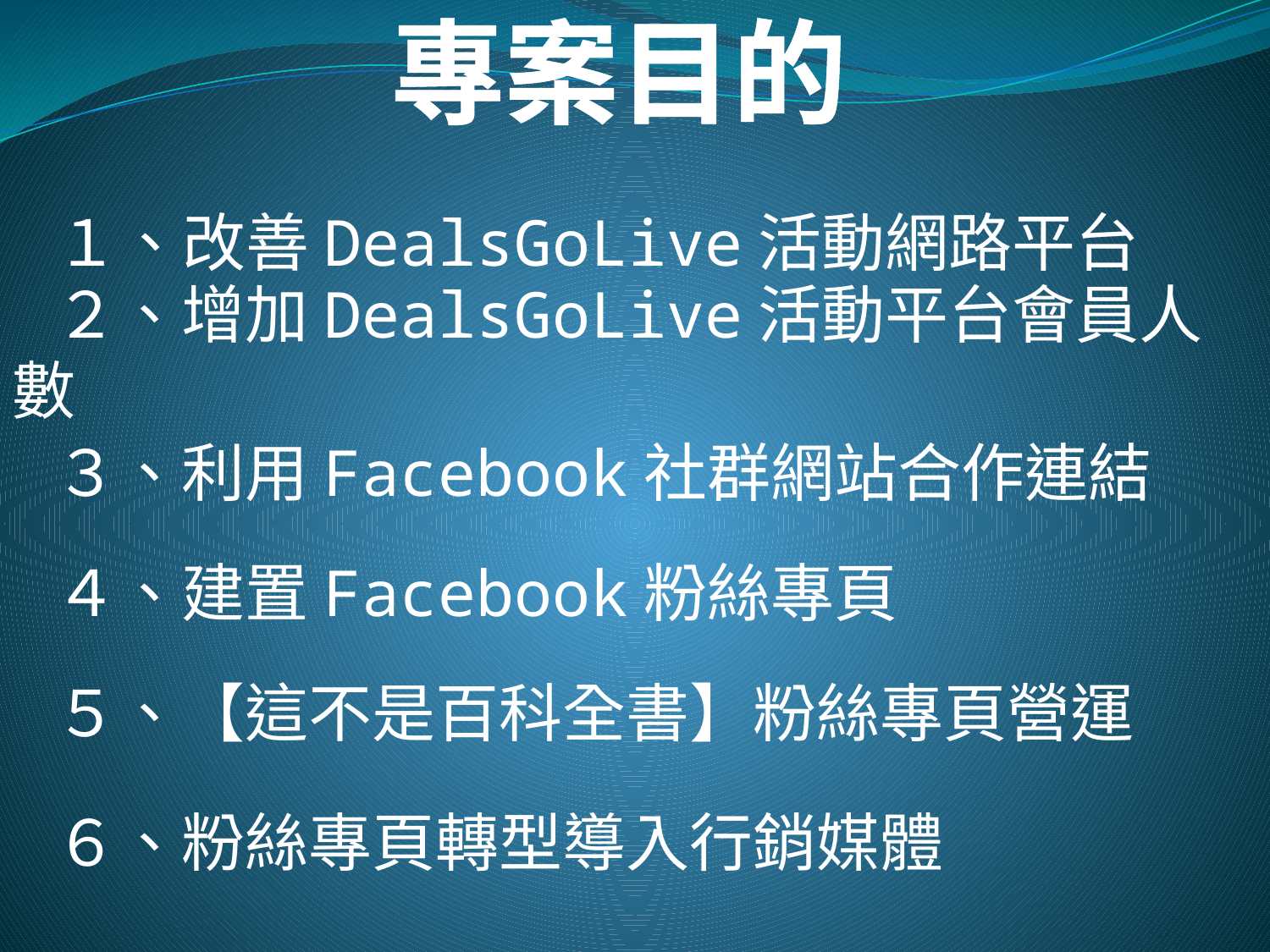

# 專案目的
１、改善DealsGoLive活動網路平台
２、增加DealsGoLive活動平台會員人數
３、利用Facebook社群網站合作連結
４、建置Facebook粉絲專頁
５、【這不是百科全書】粉絲專頁營運
６、粉絲專頁轉型導入行銷媒體